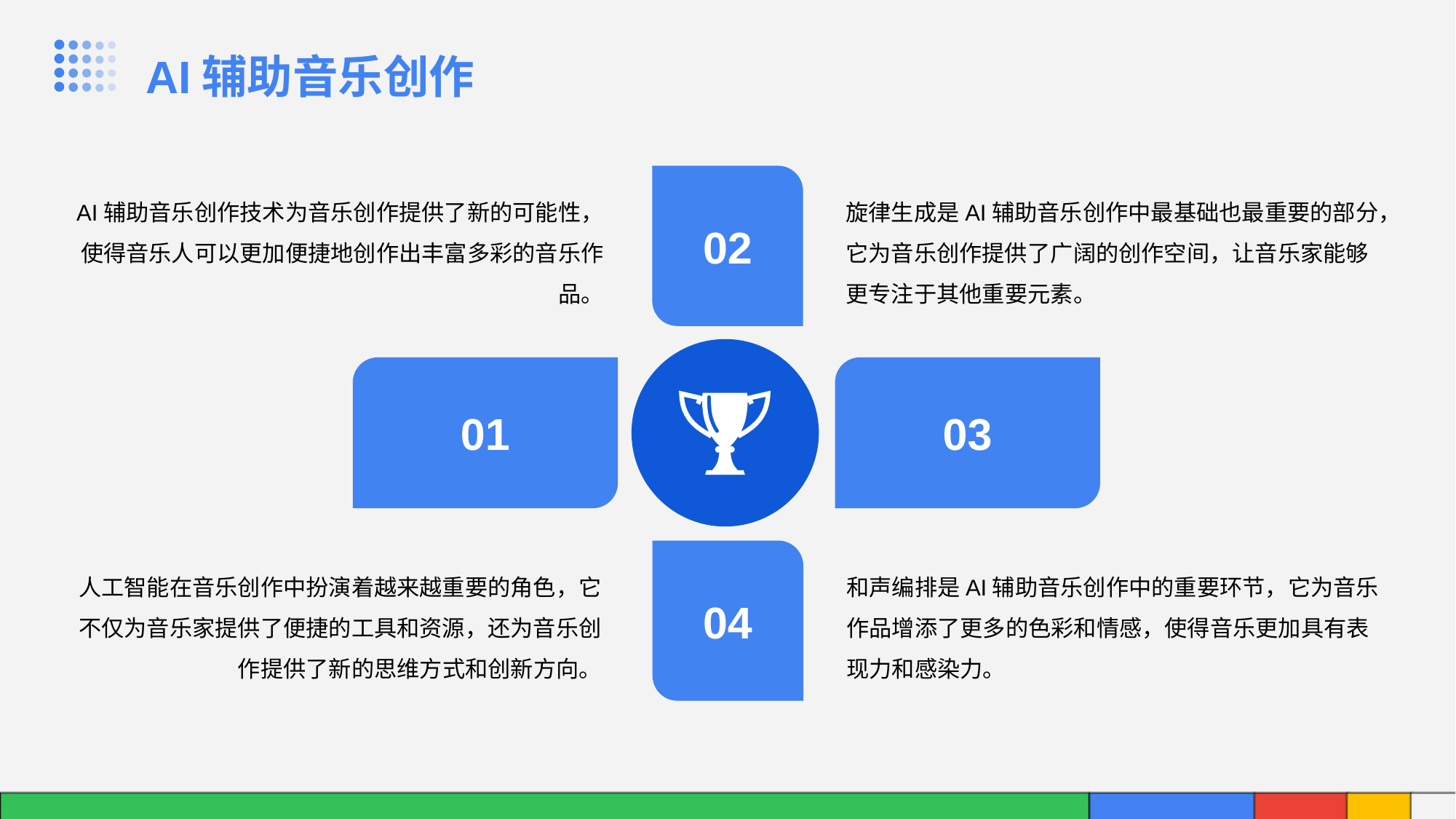

AI辅助音乐创作

AI辅助音乐创作技术为音乐创作提供了新的可能性，使得音乐人可以更加便捷地创作出丰富多彩的音乐作品。
旋律生成是AI辅助音乐创作中最基础也最重要的部分，它为音乐创作提供了广阔的创作空间，让音乐家能够更专注于其他重要元素。
输入
标题
02

01
03

人工智能在音乐创作中扮演着越来越重要的角色，它不仅为音乐家提供了便捷的工具和资源，还为音乐创作提供了新的思维方式和创新方向。
和声编排是AI辅助音乐创作中的重要环节，它为音乐作品增添了更多的色彩和情感，使得音乐更加具有表现力和感染力。
04